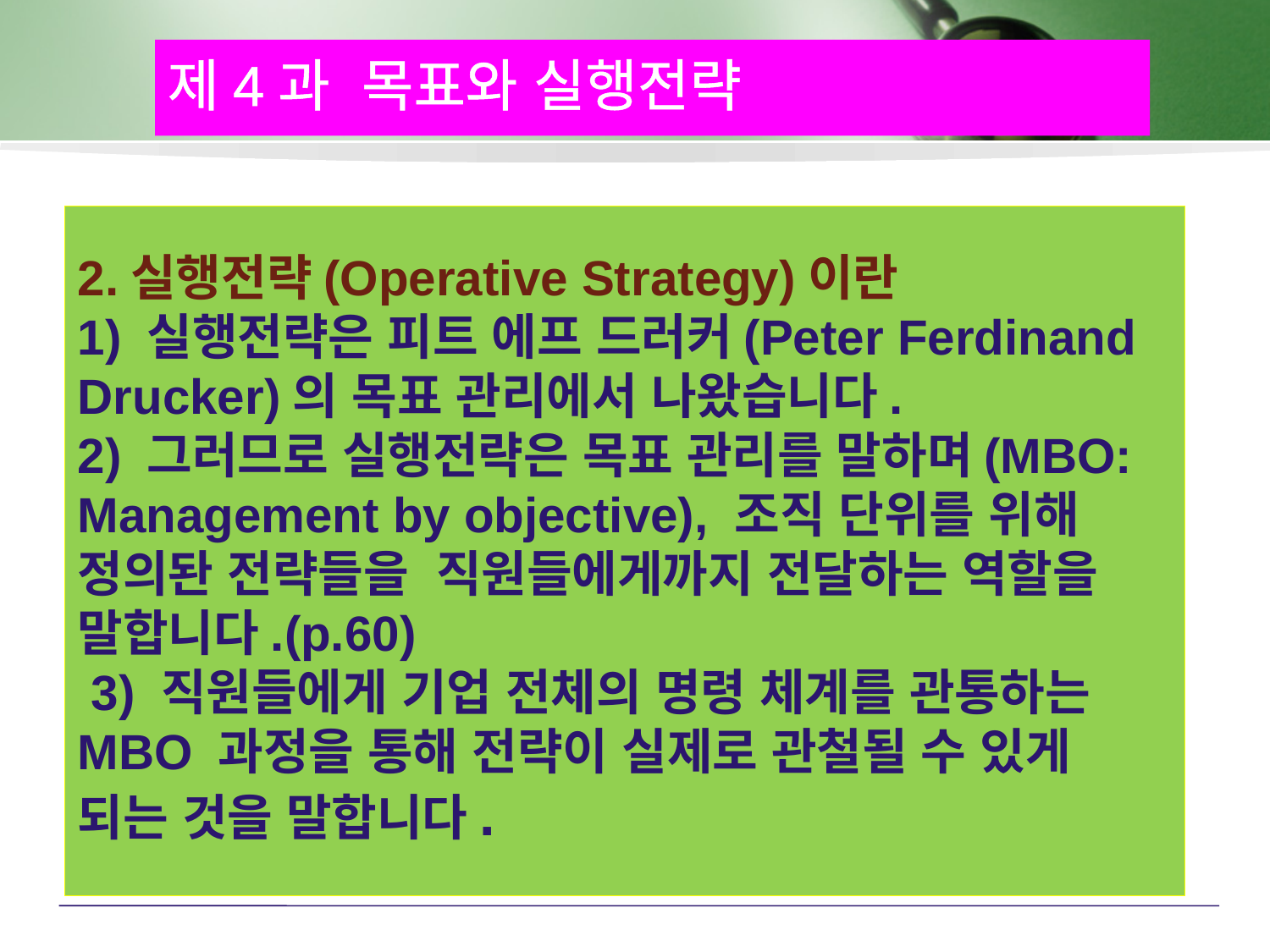

제4과  목표와 실행전략

2.실행전략(Operative Strategy)이란
1) 실행전략은 피트 에프 드러커(Peter Ferdinand Drucker)의 목표 관리에서 나왔습니다.
2) 그러므로 실행전략은 목표 관리를 말하며(MBO: Management by objective), 조직 단위를 위해 정의돤 전략들을  직원들에게까지 전달하는 역할을 말합니다.(p.60)
 3) 직원들에게 기업 전체의 명령 체계를 관통하는 MBO 과정을 통해 전략이 실제로 관철될 수 있게 되는 것을 말합니다.